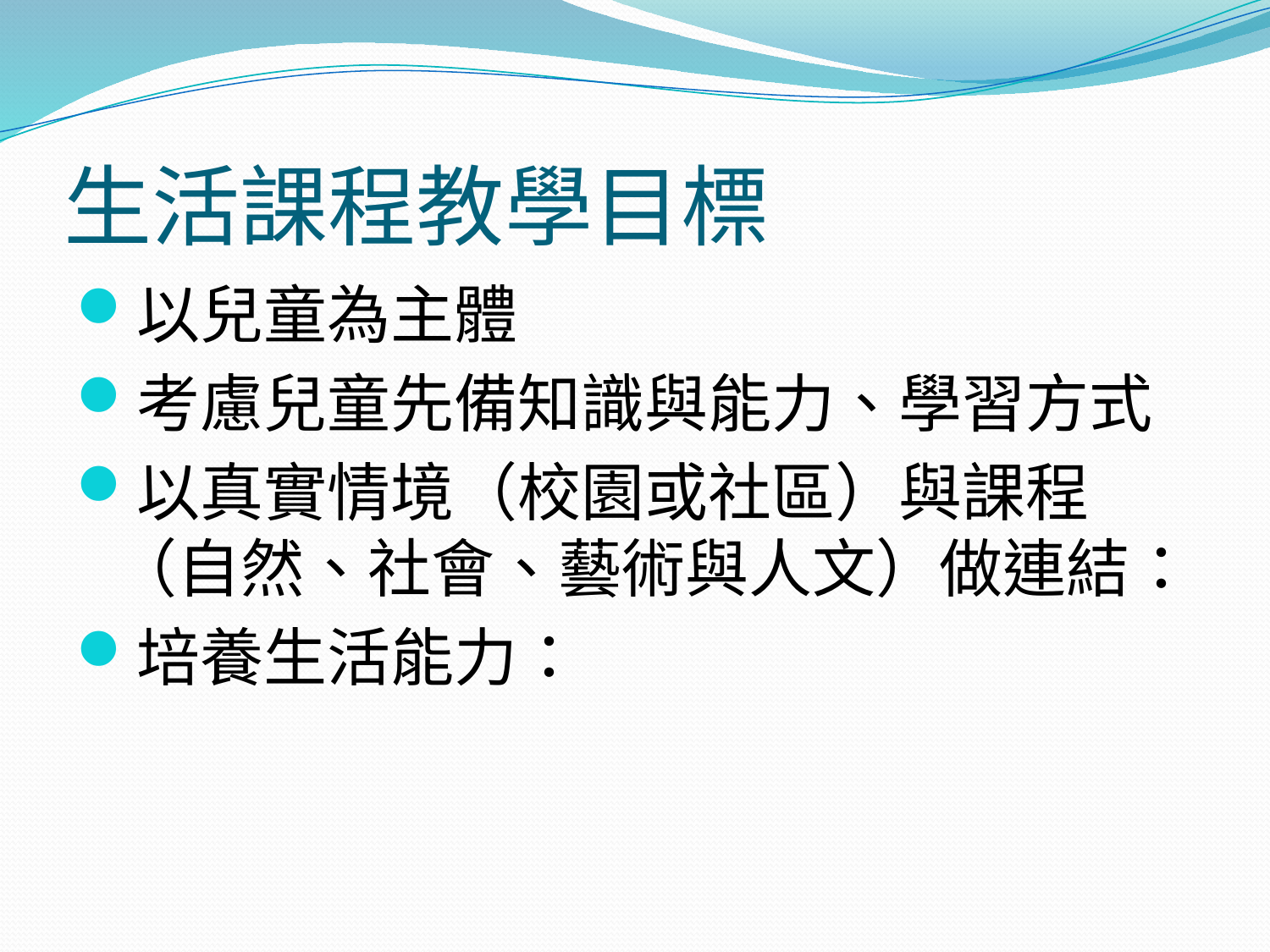

# 生活課程教學目標
以兒童為主體
考慮兒童先備知識與能力、學習方式
以真實情境（校園或社區）與課程（自然、社會、藝術與人文）做連結：
培養生活能力：